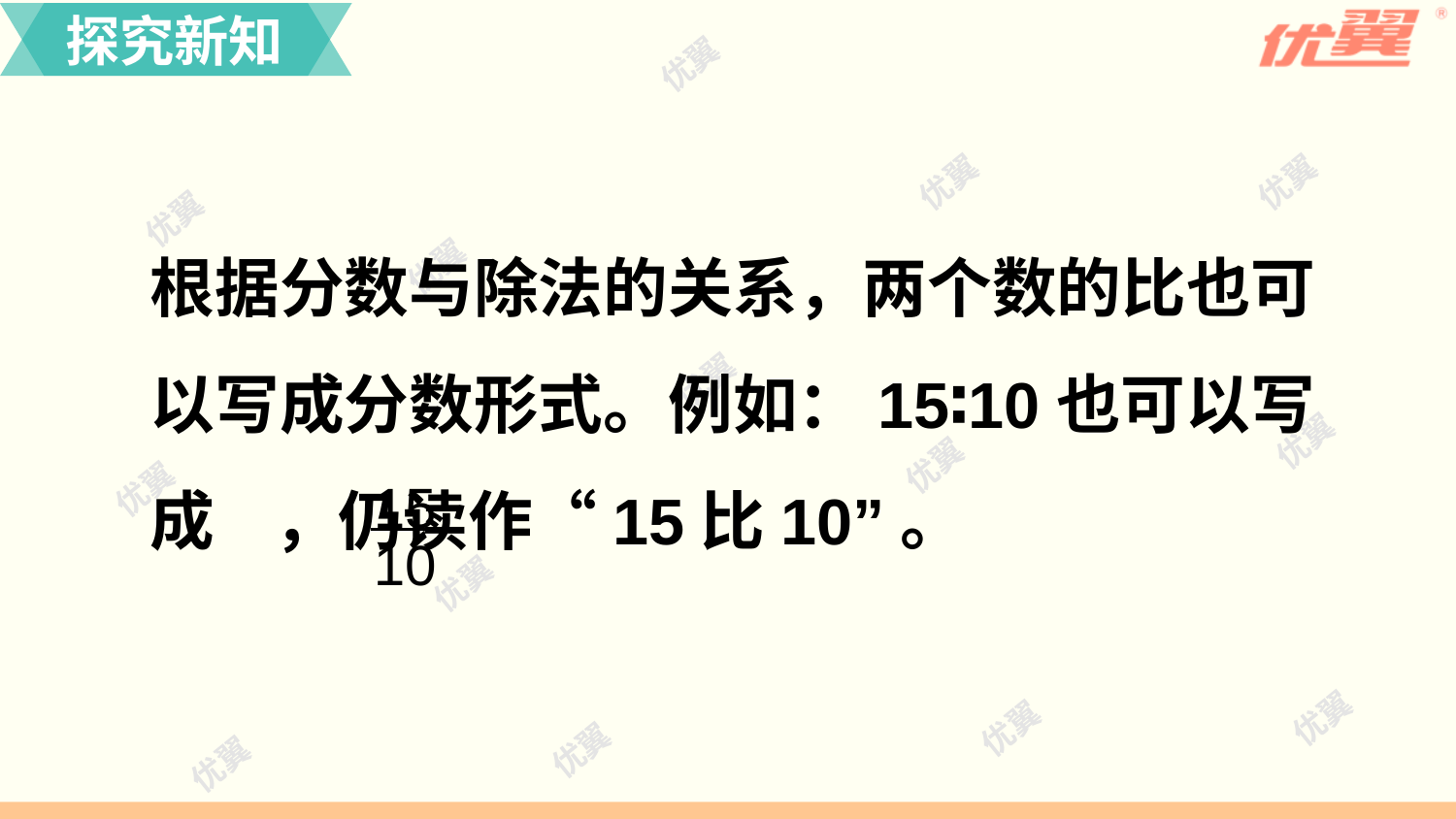

探究新知

根据分数与除法的关系，两个数的比也可以写成分数形式。例如：15∶10也可以写成    ，仍读作“15比10”。
15
10